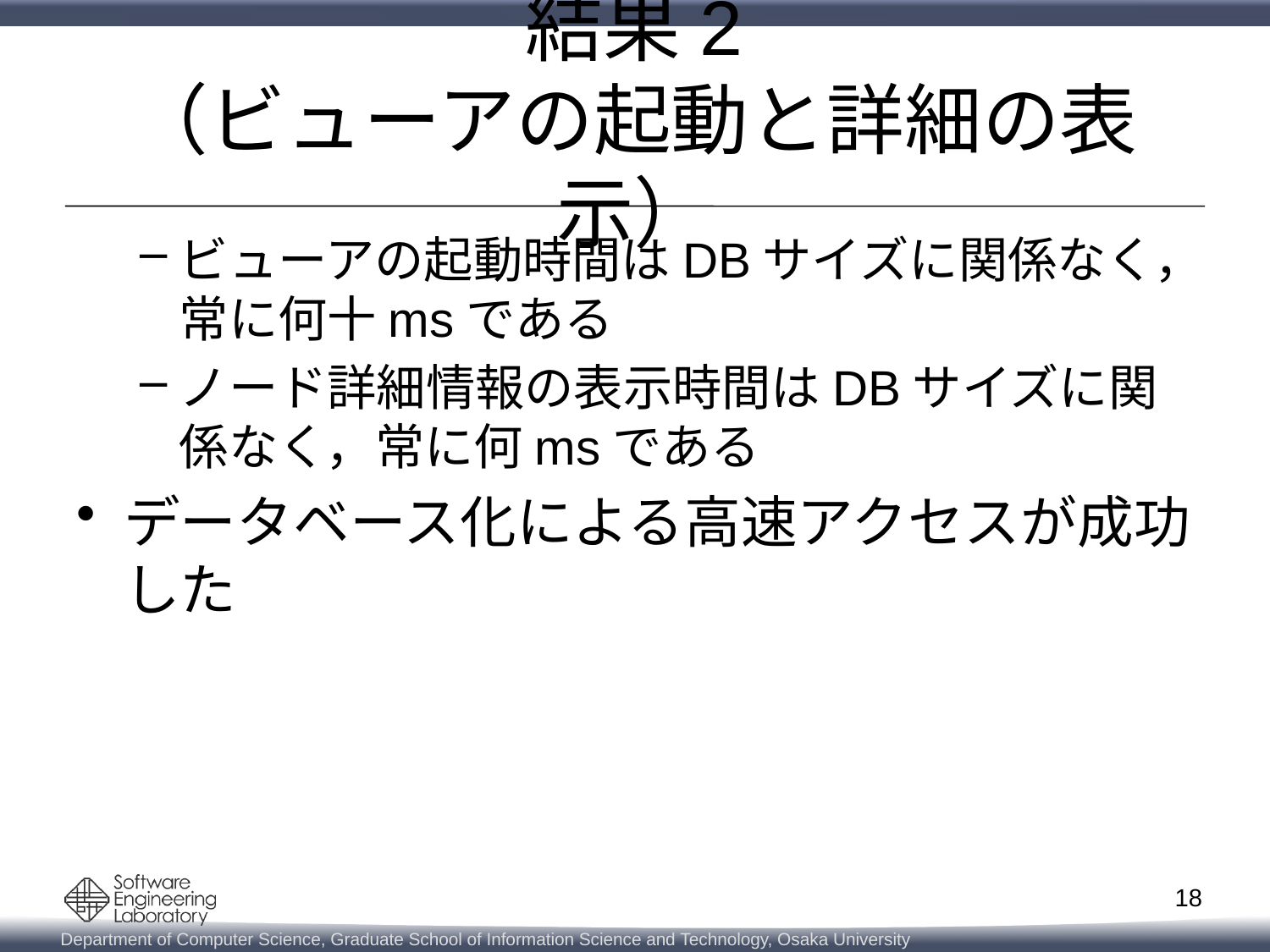

# 結果2 （ビューアの起動と詳細の表示）
ビューアの起動時間はDBサイズに関係なく，常に何十msである
ノード詳細情報の表示時間はDBサイズに関係なく，常に何msである
データベース化による高速アクセスが成功した

18